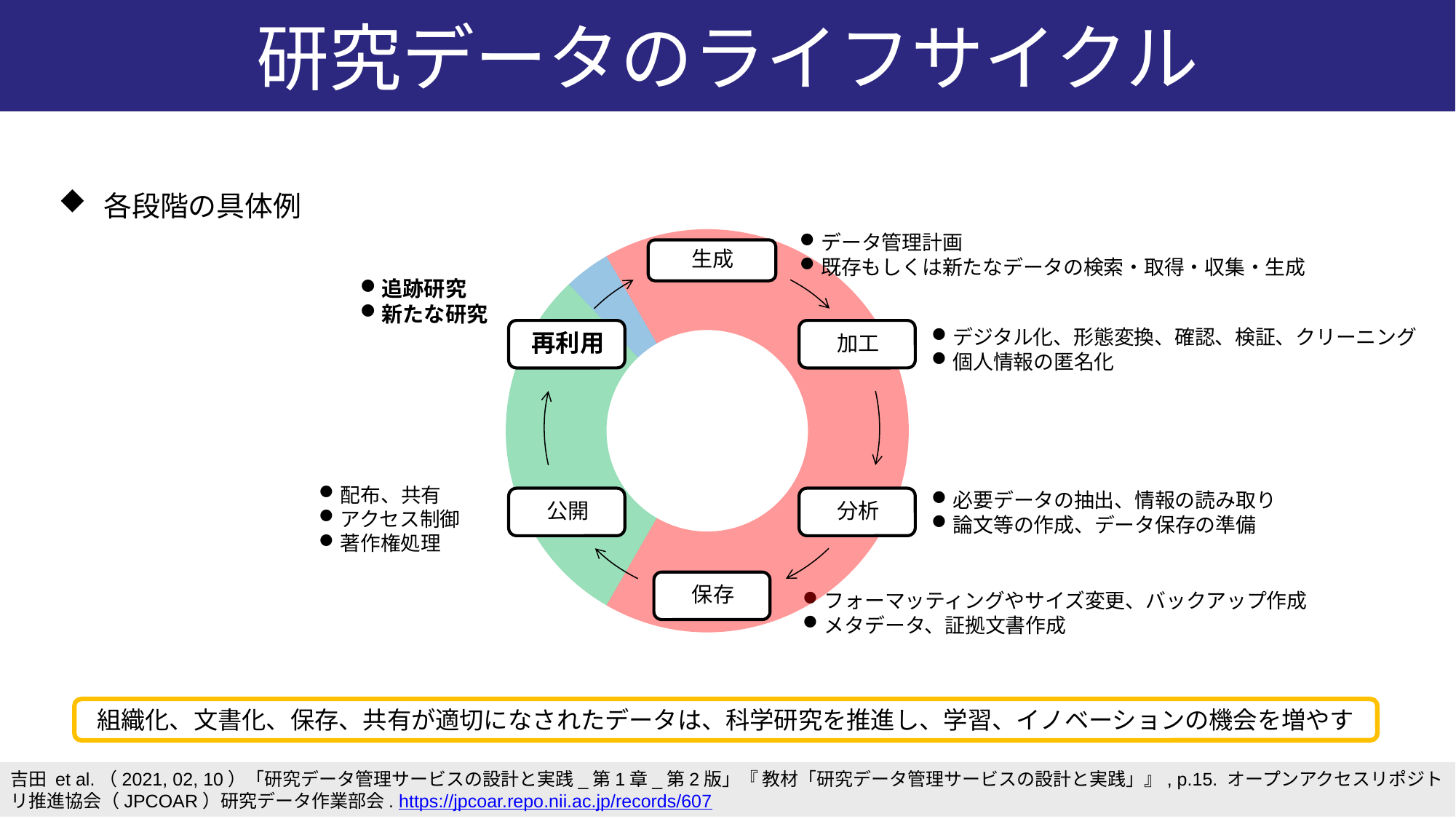

# 研究データのライフサイクル
研究データのライフサイクル
各段階の具体例

### Chart

| Category |
|---|

### Chart

| Category |  |
|---|---|
データ管理計画
既存もしくは新たなデータの検索・取得・収集・生成
生成
加工
分析
保存
公開
再利用
追跡研究
新たな研究
デジタル化、形態変換、確認、検証、クリーニング
個人情報の匿名化
配布、共有
アクセス制御
著作権処理
必要データの抽出、情報の読み取り
論文等の作成、データ保存の準備
フォーマッティングやサイズ変更、バックアップ作成
メタデータ、証拠文書作成
組織化、文書化、保存、共有が適切になされたデータは、科学研究を推進し、学習、イノベーションの機会を増やす
吉田 et al.（2021, 02, 10）「研究データ管理サービスの設計と実践_第1章_第2版」『 教材「研究データ管理サービスの設計と実践」』, p.15. オープンアクセスリポジトリ推進協会（JPCOAR）研究データ作業部会. https://jpcoar.repo.nii.ac.jp/records/607